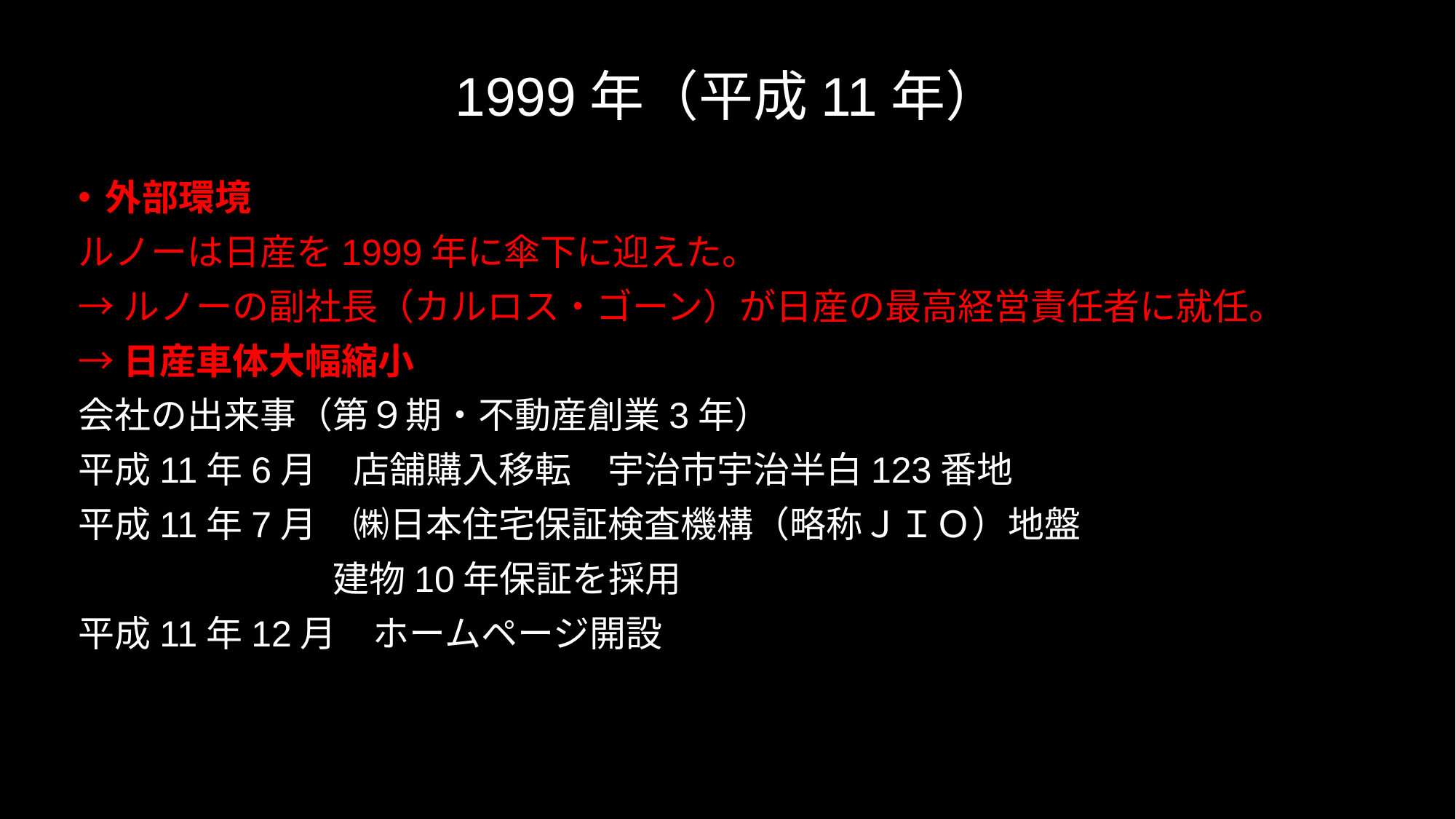

# 1999年（平成11年）
外部環境
ルノーは日産を1999年に傘下に迎えた。
→ルノーの副社長（カルロス・ゴーン）が日産の最高経営責任者に就任。
→日産車体大幅縮小
会社の出来事（第９期・不動産創業3年）
平成11年6月　店舗購入移転　宇治市宇治半白123番地
平成11年7月　㈱日本住宅保証検査機構（略称ＪＩＯ）地盤
　　　　　　　建物10年保証を採用
平成11年12月　ホームページ開設